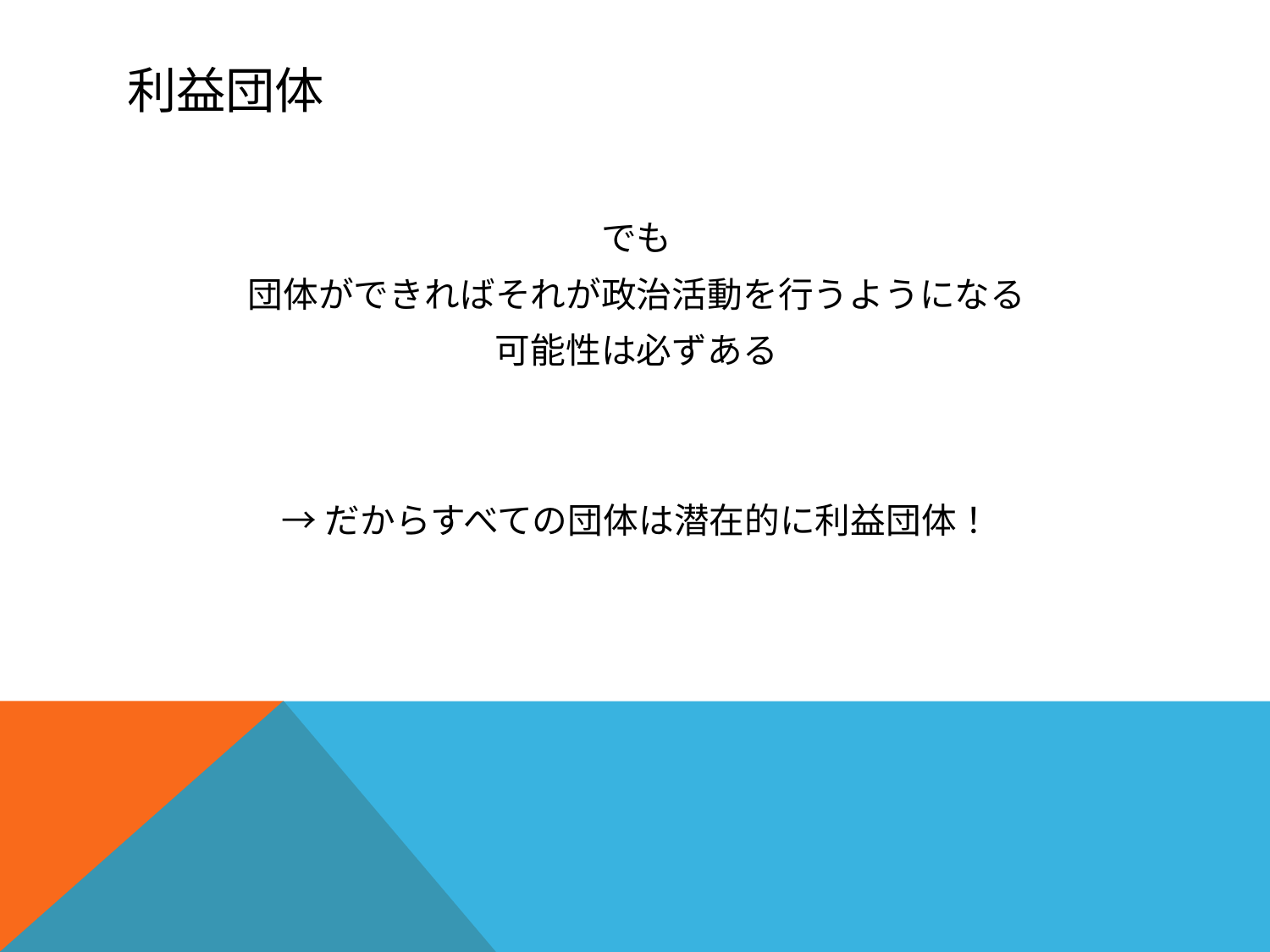

# 利益団体

でも
団体ができればそれが政治活動を行うようになる
可能性は必ずある

→だからすべての団体は潜在的に利益団体！